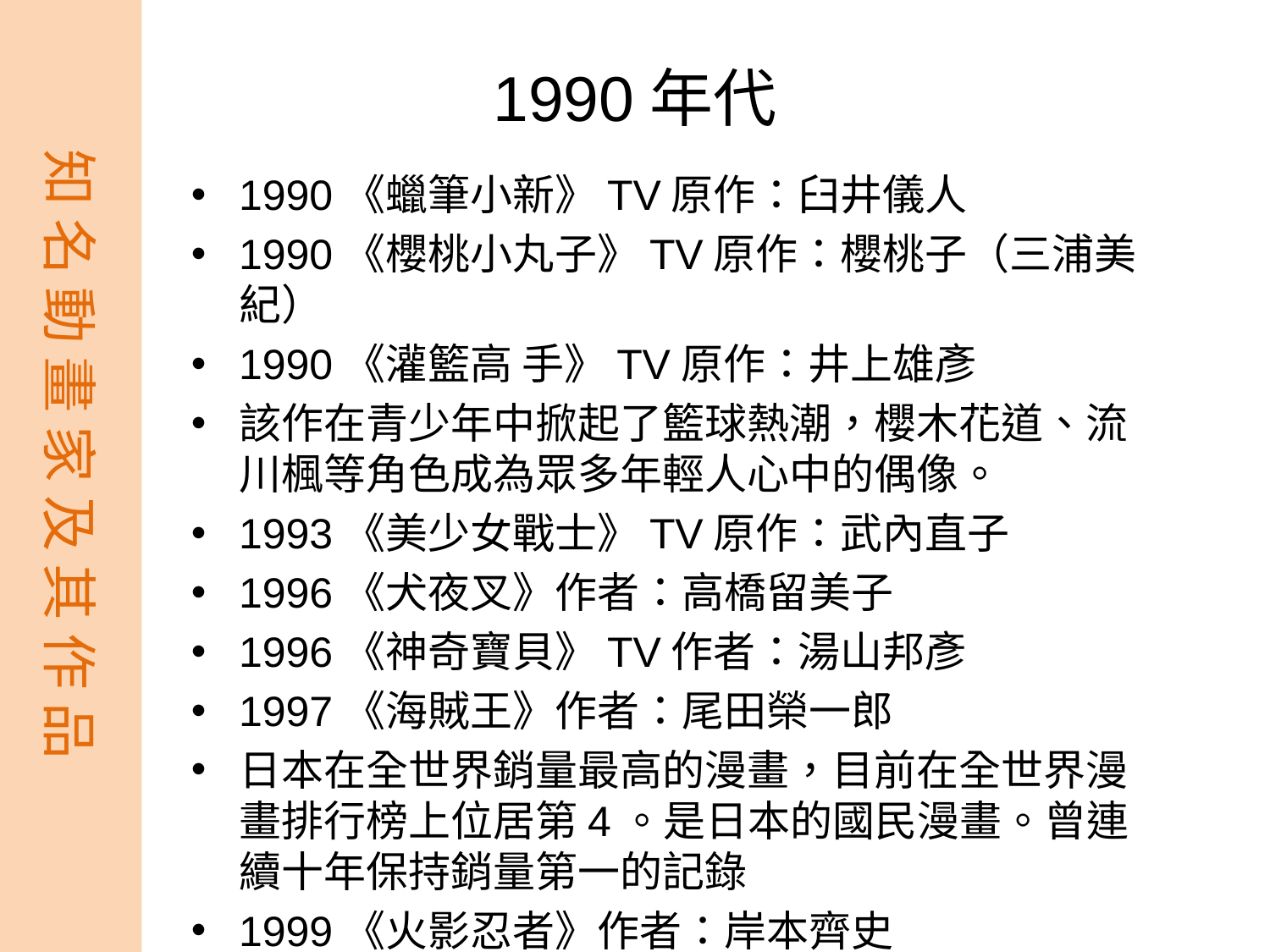

知 名 動 畫 家 及 其 作 品
# 1990年代
1990《蠟筆小新》TV原作：臼井儀人
1990《櫻桃小丸子》TV原作：櫻桃子（三浦美紀）
1990《灌籃高 ​​手》TV原作：井上雄彥
該作在青少年中掀起了籃球熱潮，櫻木花道、流川楓等角色成為眾多年輕人心中的偶像。
1993《美少女戰士》TV原作：武內直子
1996《犬夜叉》作者：高橋留美子
1996《神奇寶貝》TV作者：湯山邦彥
1997《海賊王》作者：尾田榮一郎
日本在全世界銷量最高的漫畫，目前在全世界漫畫排行榜上位居第4。是日本的國民漫畫。曾連續十年保持銷量第一的記錄
1999《火影忍者》作者：岸本齊史